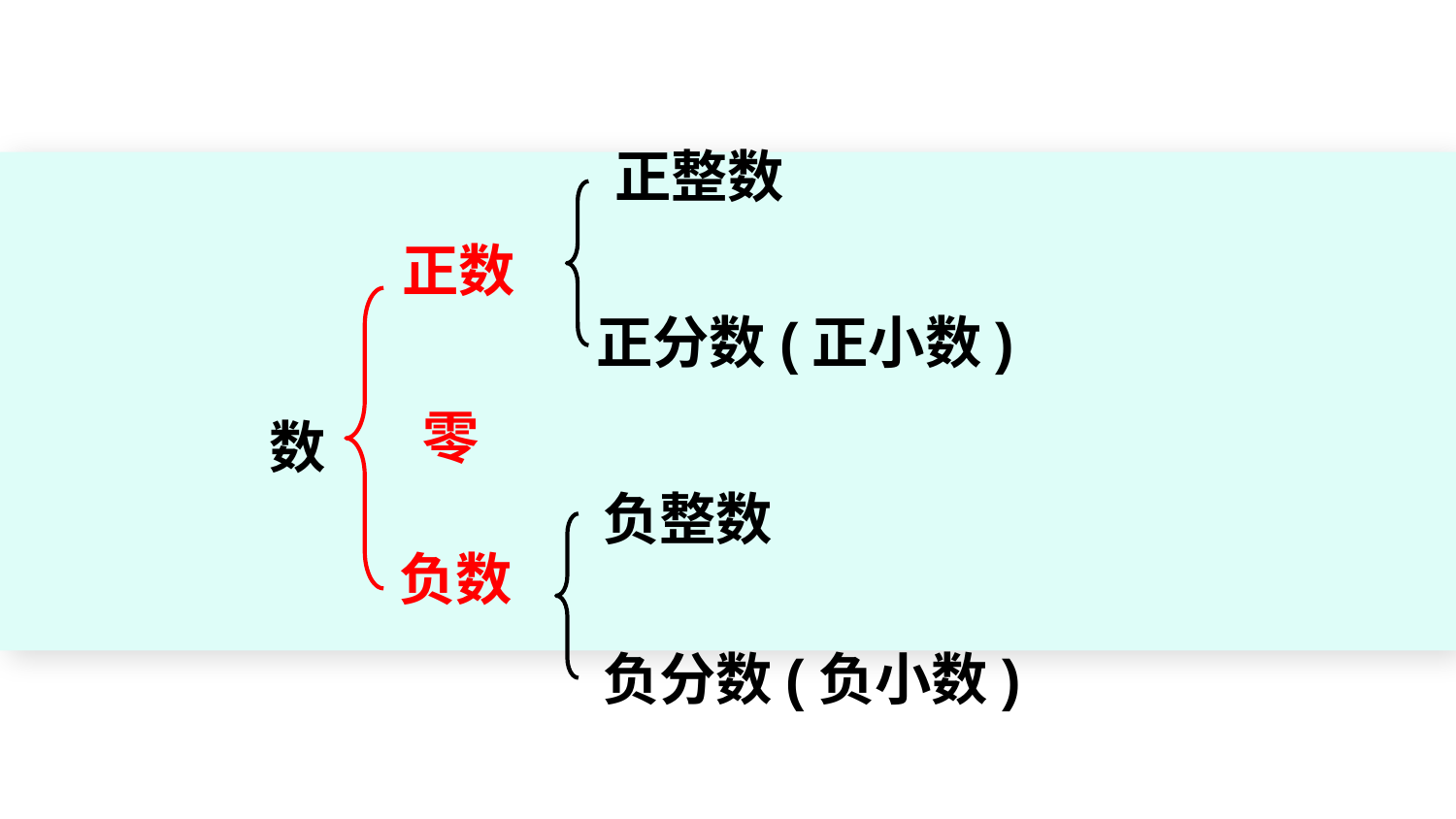

正整数

正数
正分数(正小数)

零
数
负整数

负数
负分数(负小数)